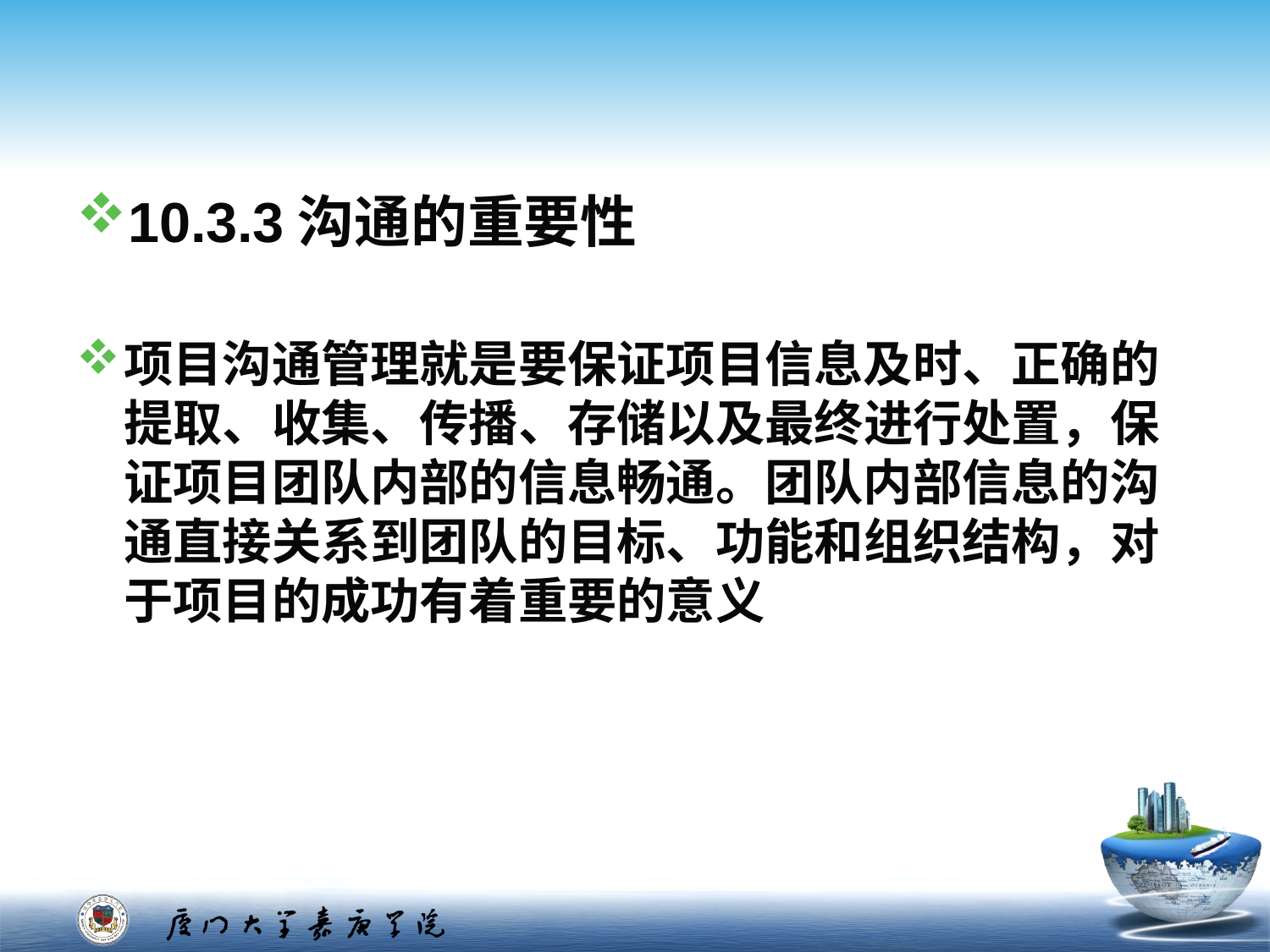

#
10.3.3沟通的重要性

项目沟通管理就是要保证项目信息及时、正确的提取、收集、传播、存储以及最终进行处置，保证项目团队内部的信息畅通。团队内部信息的沟通直接关系到团队的目标、功能和组织结构，对于项目的成功有着重要的意义